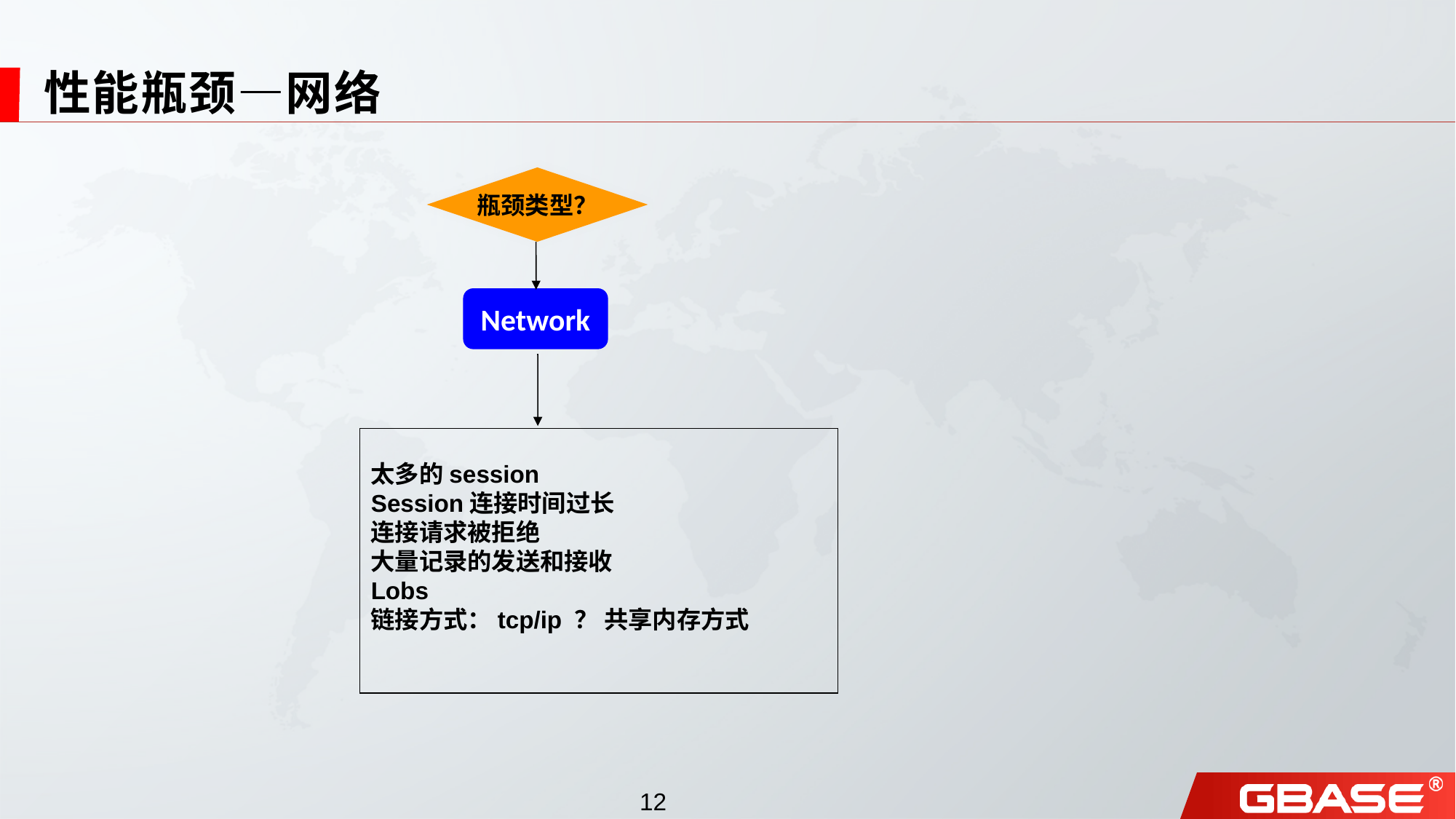

# 性能瓶颈—网络
瓶颈类型？

Network

太多的session
Session连接时间过长
连接请求被拒绝
大量记录的发送和接收
Lobs
链接方式：tcp/ip ？ 共享内存方式